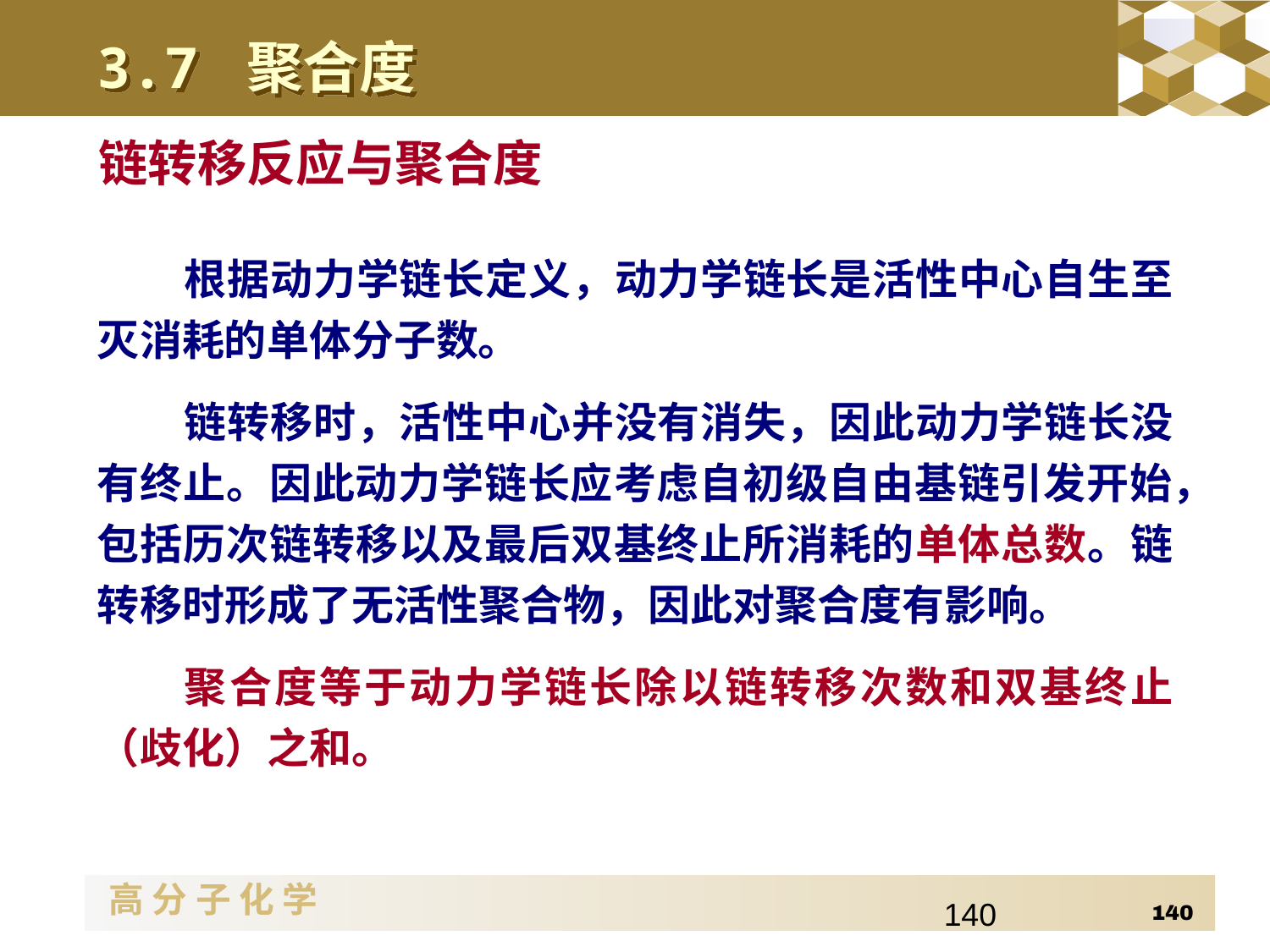

3.7 聚合度
链转移反应与聚合度
根据动力学链长定义，动力学链长是活性中心自生至灭消耗的单体分子数。
链转移时，活性中心并没有消失，因此动力学链长没有终止。因此动力学链长应考虑自初级自由基链引发开始，包括历次链转移以及最后双基终止所消耗的单体总数。链转移时形成了无活性聚合物，因此对聚合度有影响。
聚合度等于动力学链长除以链转移次数和双基终止（歧化）之和。
140